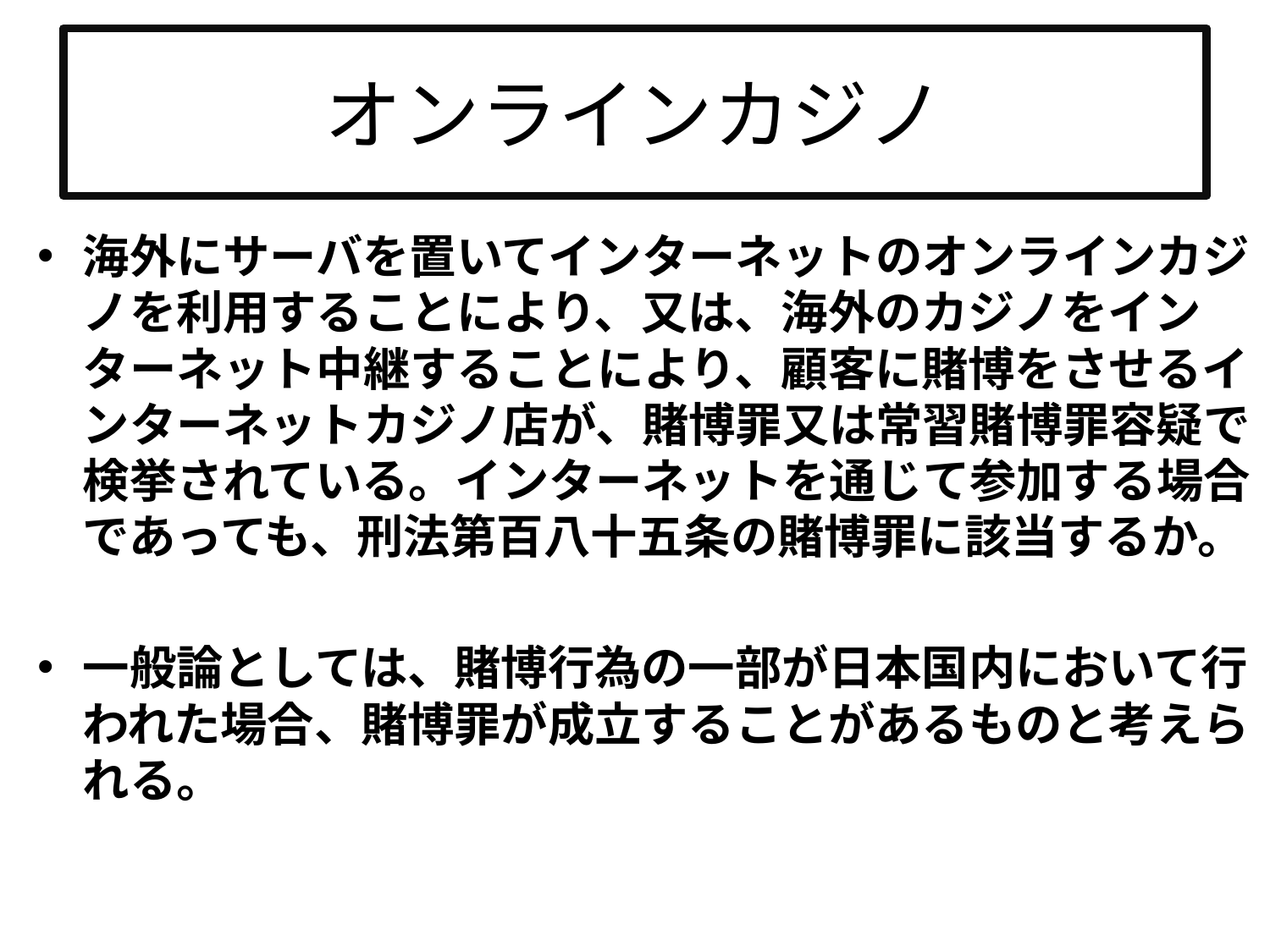

# オンラインカジノ
海外にサーバを置いてインターネットのオンラインカジノを利用することにより、又は、海外のカジノをインターネット中継することにより、顧客に賭博をさせるインターネットカジノ店が、賭博罪又は常習賭博罪容疑で検挙されている。インターネットを通じて参加する場合であっても、刑法第百八十五条の賭博罪に該当するか。

一般論としては、賭博行為の一部が日本国内において行われた場合、賭博罪が成立することがあるものと考えられる。